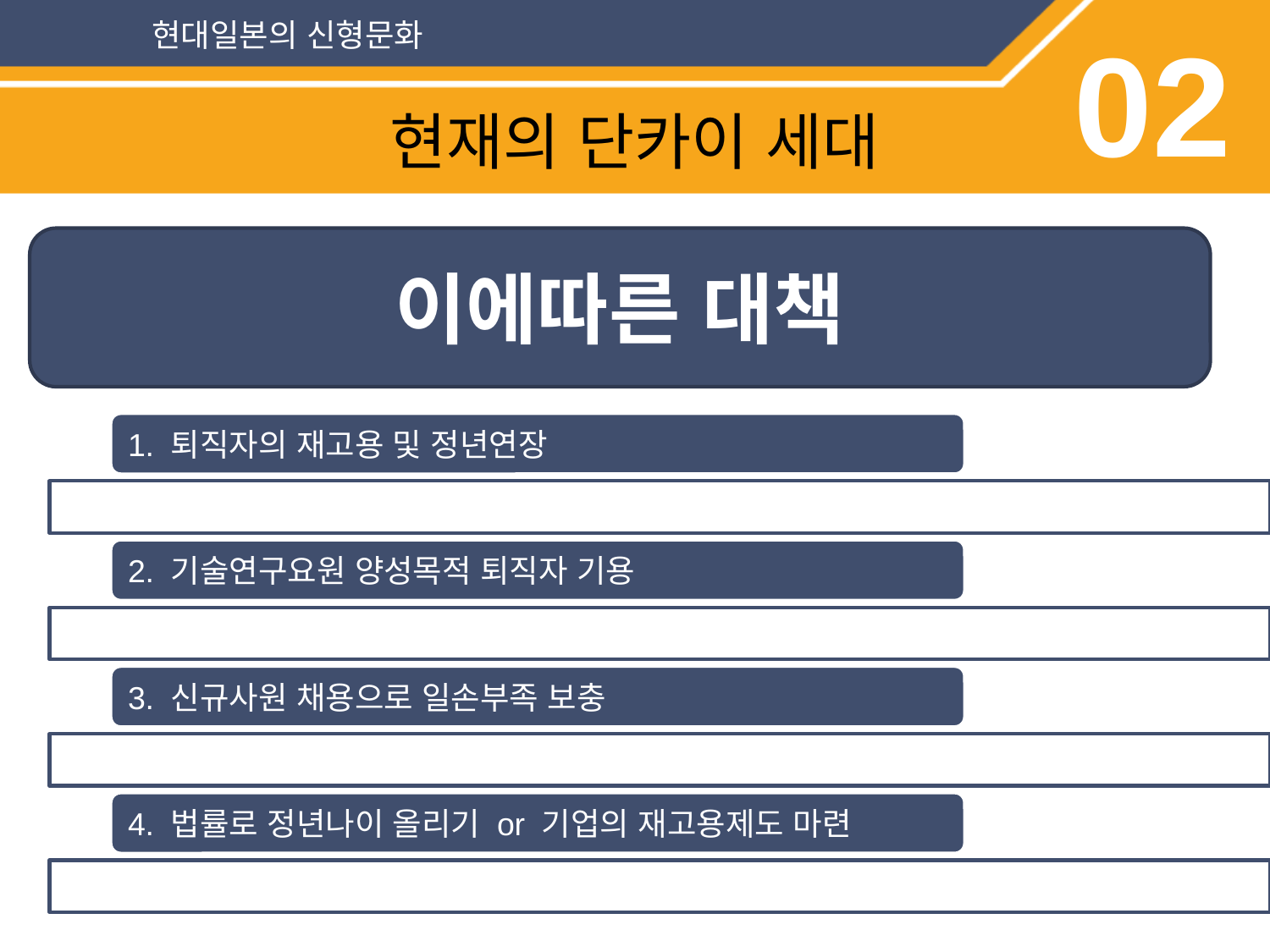

현대일본의 신형문화
02
현재의 단카이 세대
단카이 세대의 베테랑 기술자들의 정년퇴직으로 인한 기술전승 및 퇴직금
이에따른 대책
퇴직 후 생활스타일에 따른 예금 붕괴와 개인 저축 감소 – 소비 & 금융시장 영향
1. 퇴직자의 재고용 및 정년연장
2. 기술연구요원 양성목적 퇴직자 기용
3. 신규사원 채용으로 일손부족 보충
4. 법률로 정년나이 올리기 or 기업의 재고용제도 마련